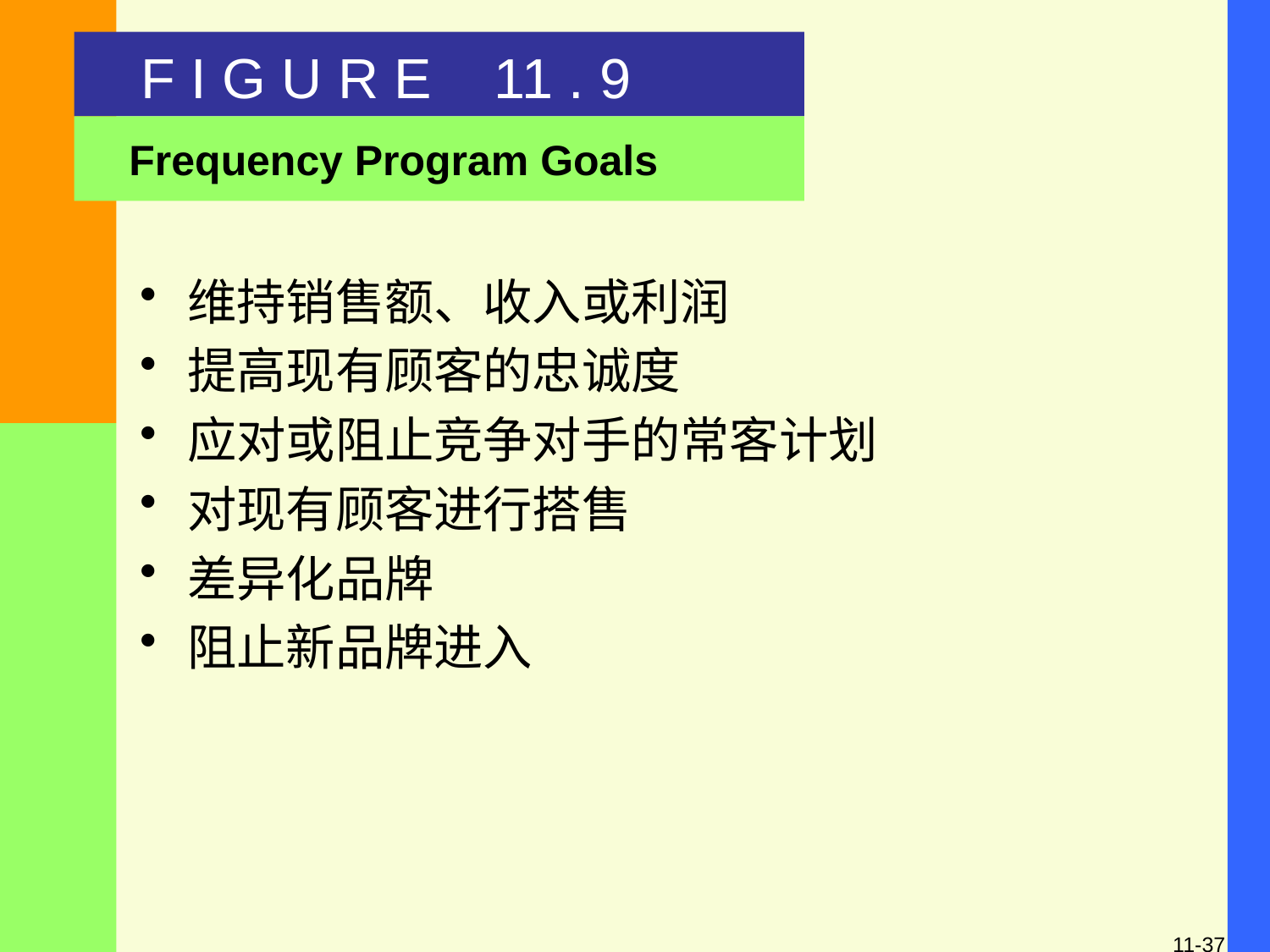

F I G U R E    11 . 9

Frequency Program Goals
维持销售额、收入或利润
提高现有顾客的忠诚度
应对或阻止竞争对手的常客计划
对现有顾客进行搭售
差异化品牌
阻止新品牌进入

11-37